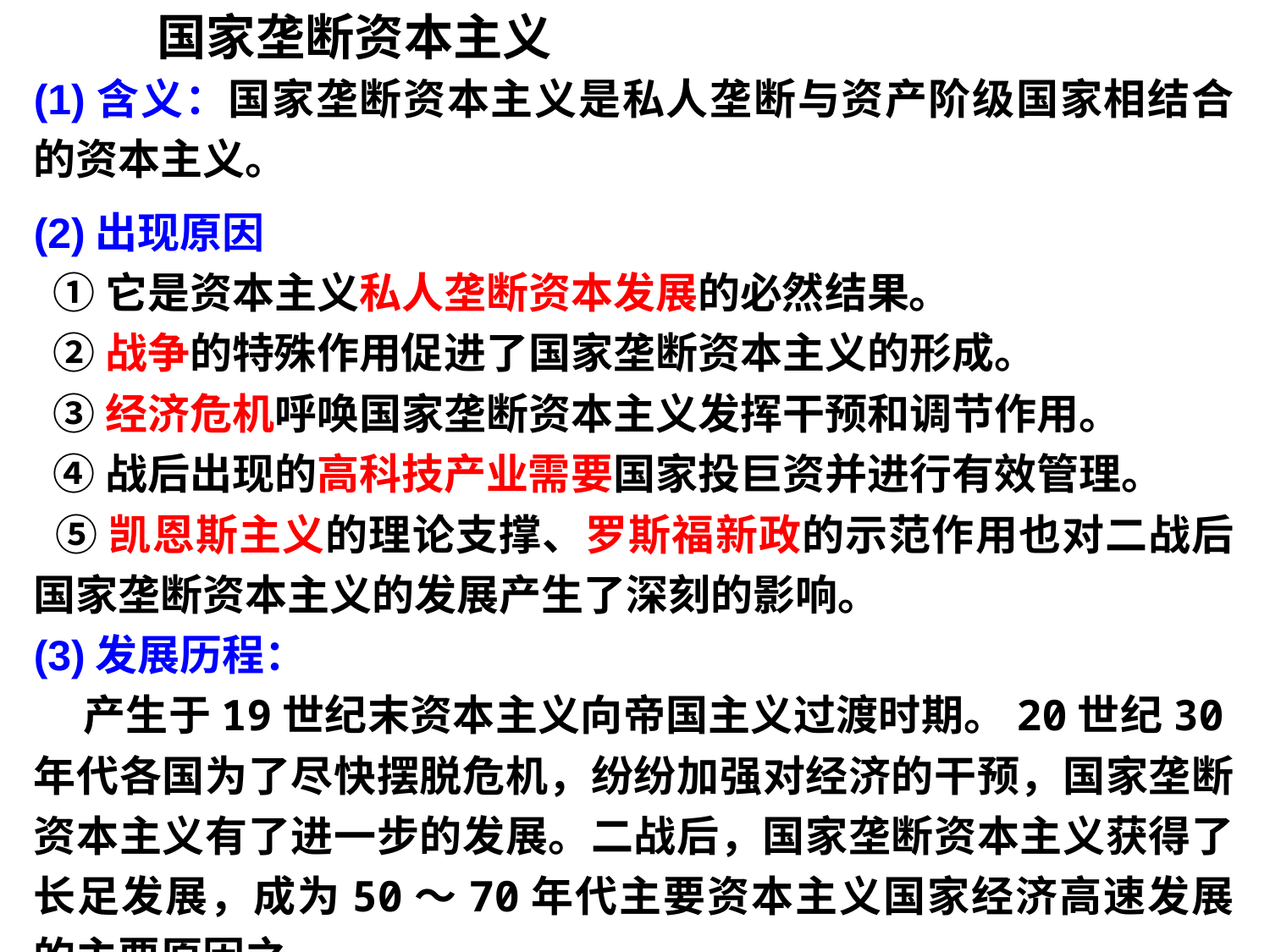

国家垄断资本主义
(1)含义：国家垄断资本主义是私人垄断与资产阶级国家相结合的资本主义。
(2)出现原因
  ①它是资本主义私人垄断资本发展的必然结果。
  ②战争的特殊作用促进了国家垄断资本主义的形成。
  ③经济危机呼唤国家垄断资本主义发挥干预和调节作用。
  ④战后出现的高科技产业需要国家投巨资并进行有效管理。
  ⑤凯恩斯主义的理论支撑、罗斯福新政的示范作用也对二战后国家垄断资本主义的发展产生了深刻的影响。
(3)发展历程：
    产生于19世纪末资本主义向帝国主义过渡时期。20世纪30年代各国为了尽快摆脱危机，纷纷加强对经济的干预，国家垄断资本主义有了进一步的发展。二战后，国家垄断资本主义获得了长足发展，成为50～70年代主要资本主义国家经济高速发展的主要原因之一。